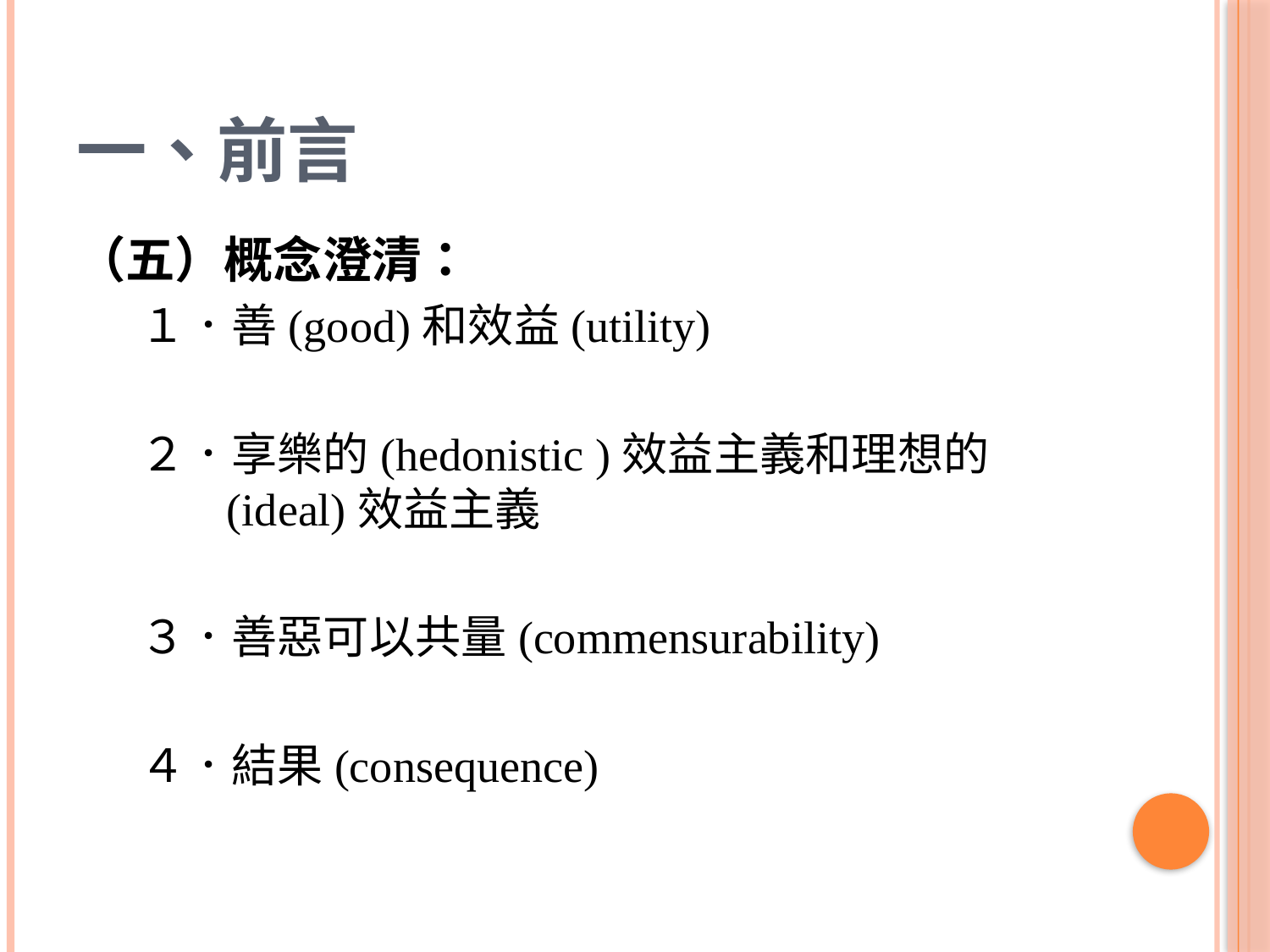

# 一、前言
（五）概念澄清：
１．善(good)和效益(utility)

２．享樂的(hedonistic )效益主義和理想的(ideal)效益主義

３．善惡可以共量(commensurability)

４．結果(consequence)